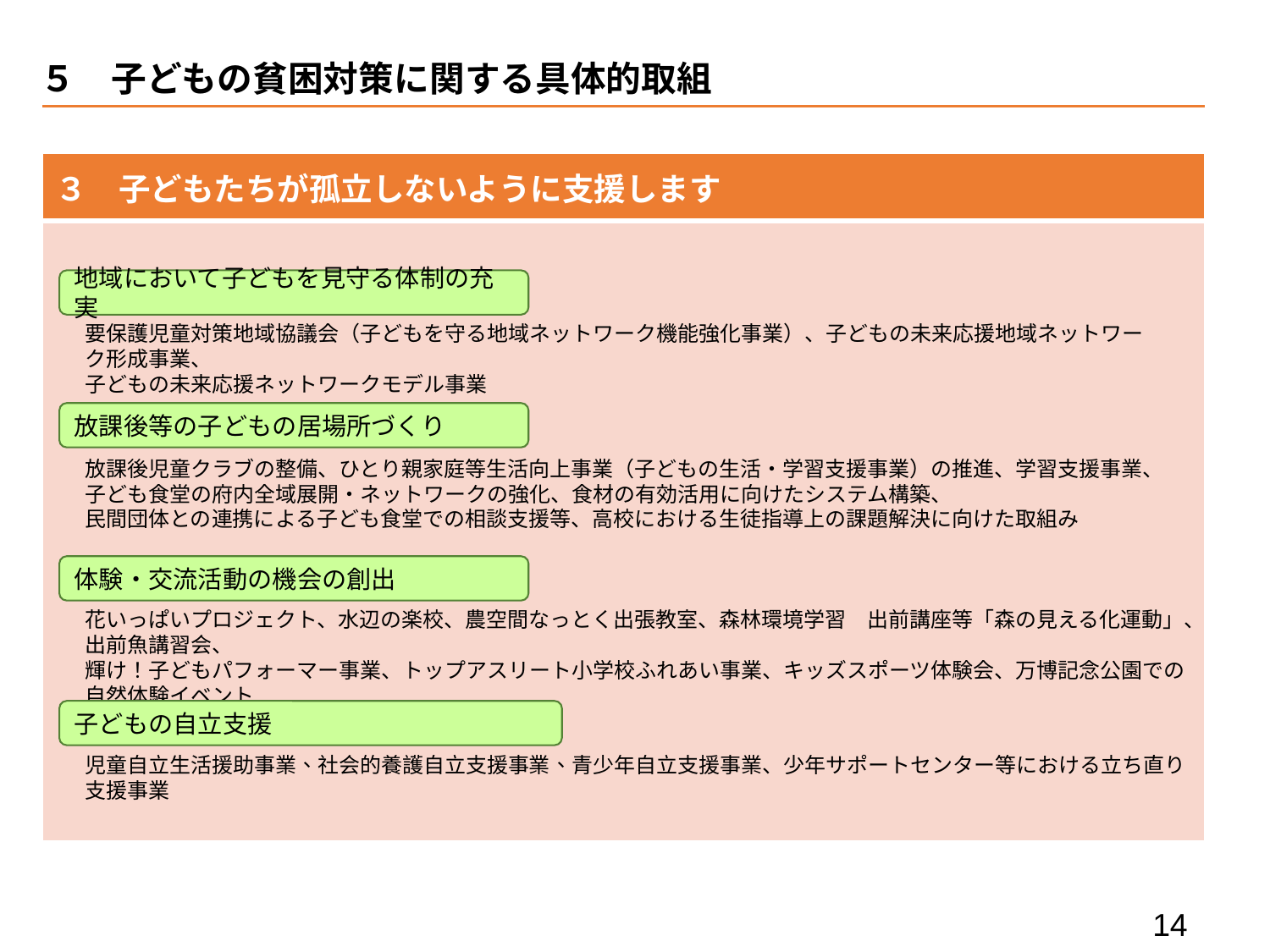

５　子どもの貧困対策に関する具体的取組
| ３　子どもたちが孤立しないように支援します |
| --- |
|  |
地域において子どもを見守る体制の充実
要保護児童対策地域協議会（子どもを守る地域ネットワーク機能強化事業）、子どもの未来応援地域ネットワーク形成事業、
子どもの未来応援ネットワークモデル事業
放課後等の子どもの居場所づくり
放課後児童クラブの整備、ひとり親家庭等生活向上事業（子どもの生活・学習支援事業）の推進、学習支援事業、
子ども食堂の府内全域展開・ネットワークの強化、食材の有効活用に向けたシステム構築、
民間団体との連携による子ども食堂での相談支援等、高校における生徒指導上の課題解決に向けた取組み
体験・交流活動の機会の創出
花いっぱいプロジェクト、水辺の楽校、農空間なっとく出張教室、森林環境学習　出前講座等「森の見える化運動」、出前魚講習会、
輝け！子どもパフォーマー事業、トップアスリート小学校ふれあい事業、キッズスポーツ体験会、万博記念公園での自然体験イベント
子どもの自立支援
児童自立生活援助事業、社会的養護自立支援事業、青少年自立支援事業、少年サポートセンター等における立ち直り支援事業
14